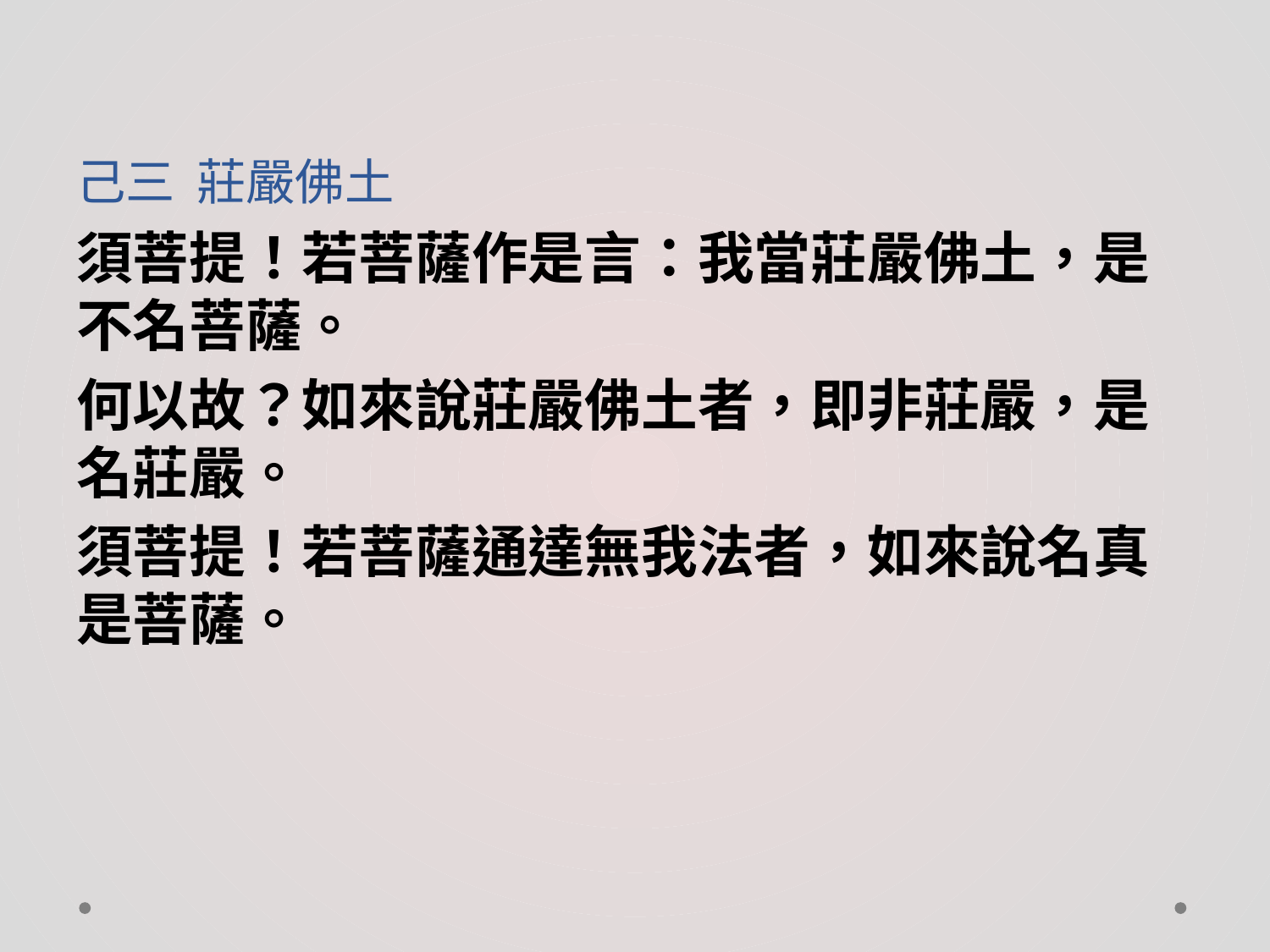

# 己三  莊嚴佛土
須菩提！若菩薩作是言：我當莊嚴佛土，是不名菩薩。
何以故？如來說莊嚴佛土者，即非莊嚴，是名莊嚴。
須菩提！若菩薩通達無我法者，如來說名真是菩薩。